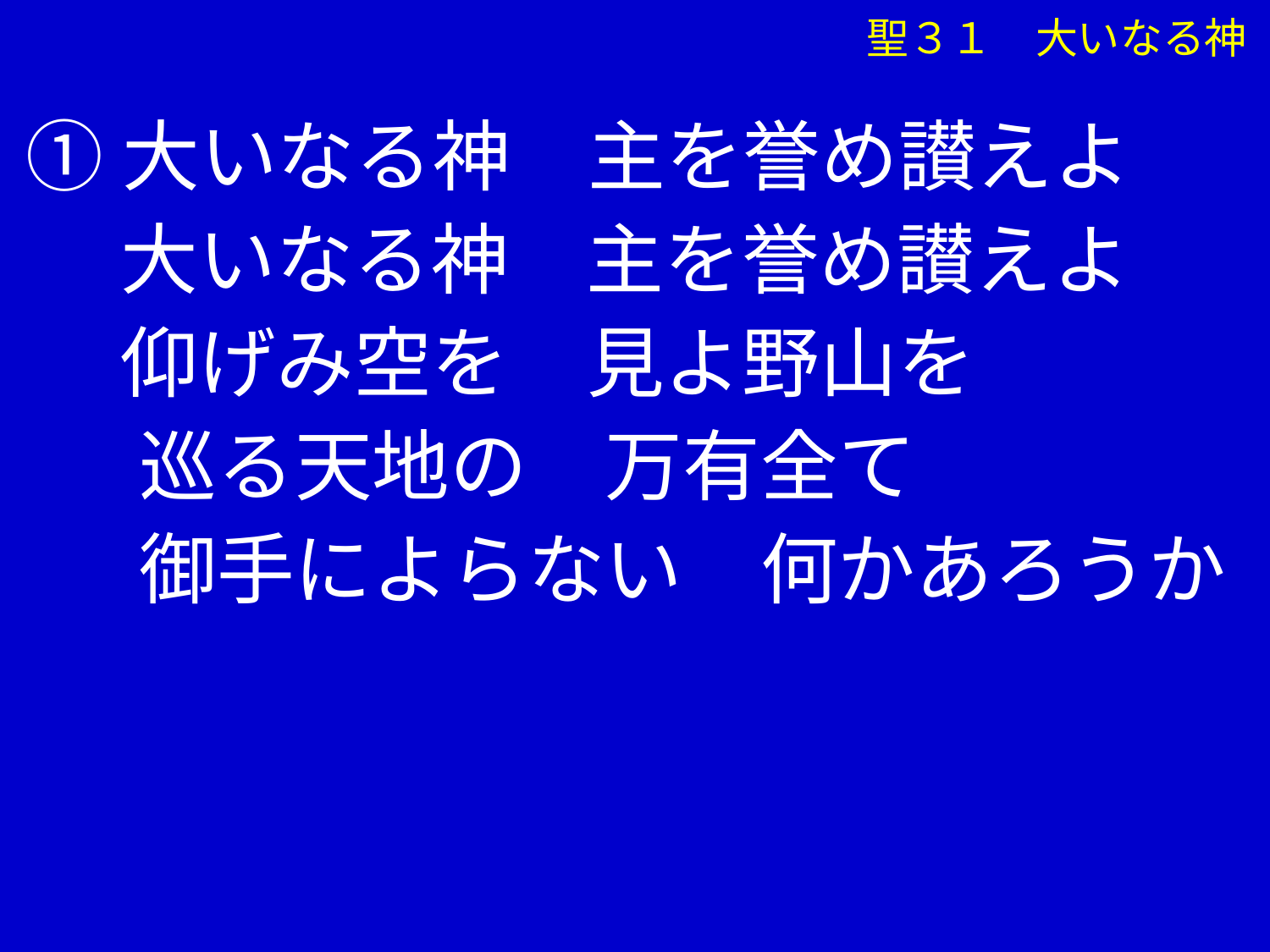

聖３１　大いなる神
①大いなる神　主を誉め讃えよ
　 大いなる神　主を誉め讃えよ
　 仰げみ空を　見よ野山を
 　巡る天地の　万有全て
 　御手によらない　何かあろうか